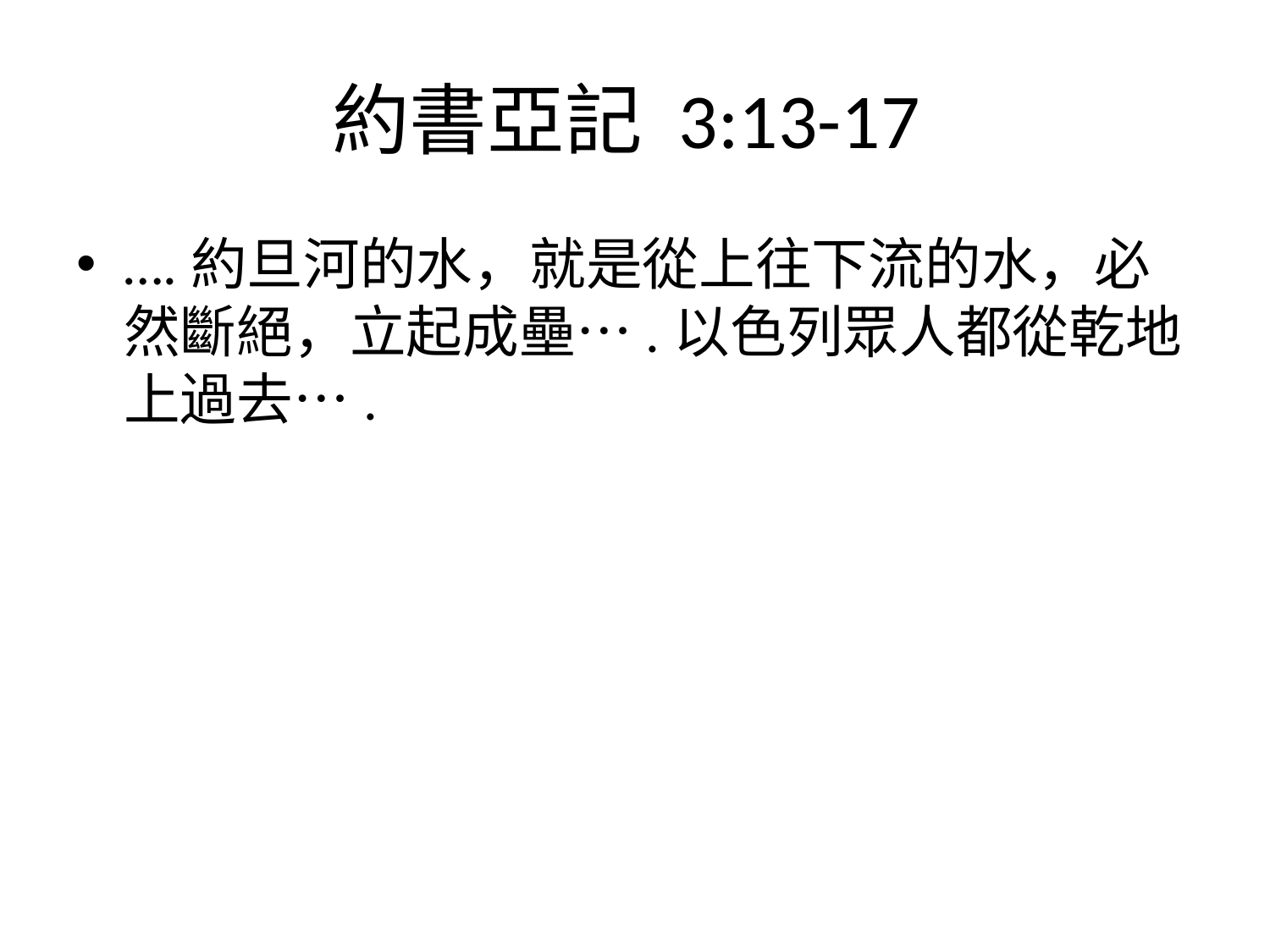

# 約書亞記‬ ‭3:13-17‬ ‭
….約旦河的水，就是從上往下流的水，必然斷絕，立起成壘….以色列眾人都從乾地上過去….